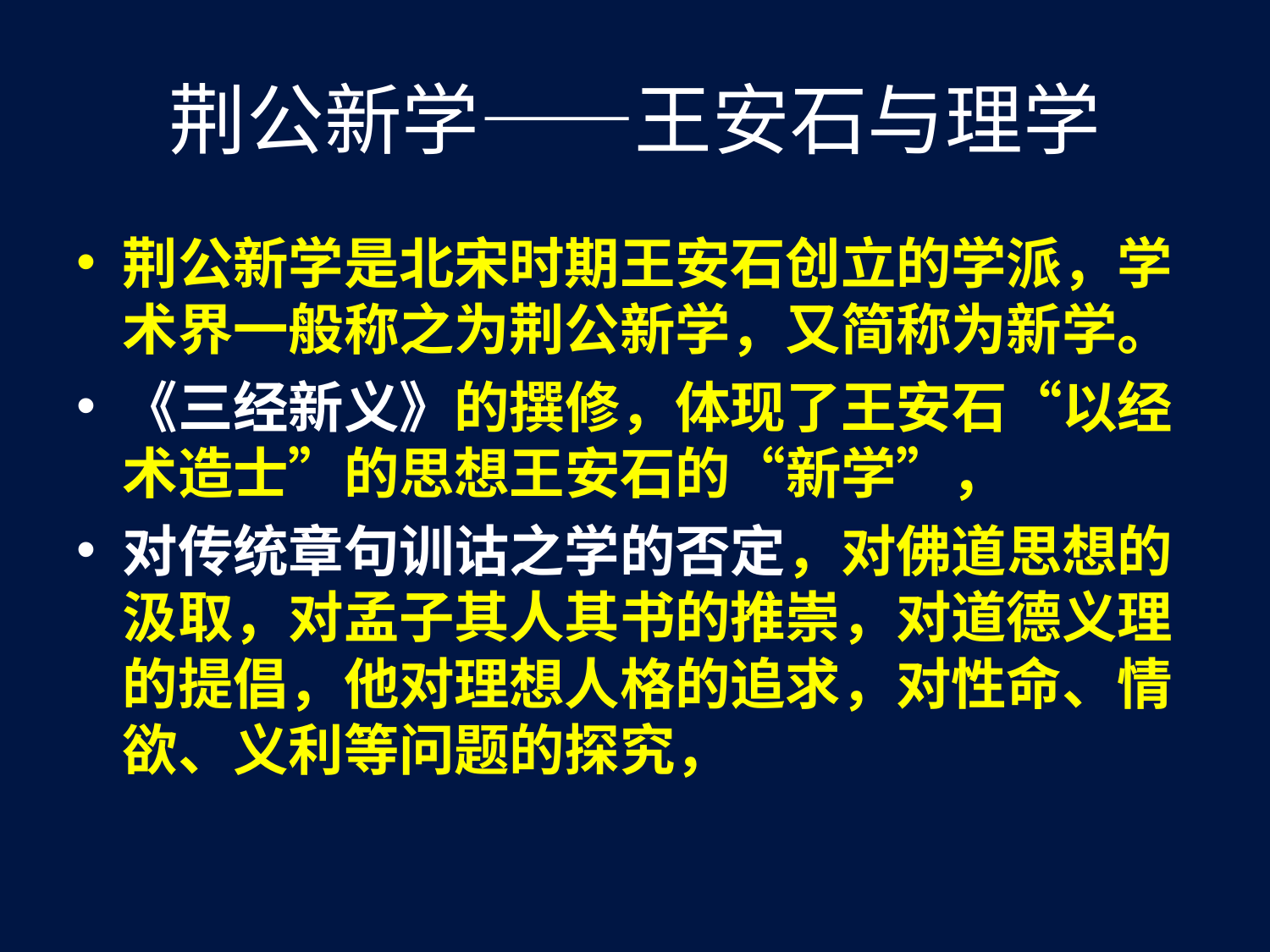

# 荆公新学——王安石与理学
荆公新学是北宋时期王安石创立的学派，学术界一般称之为荆公新学，又简称为新学。
《三经新义》的撰修，体现了王安石“以经术造士”的思想王安石的“新学”，
对传统章句训诂之学的否定，对佛道思想的汲取，对孟子其人其书的推崇，对道德义理的提倡，他对理想人格的追求，对性命、情欲、义利等问题的探究，